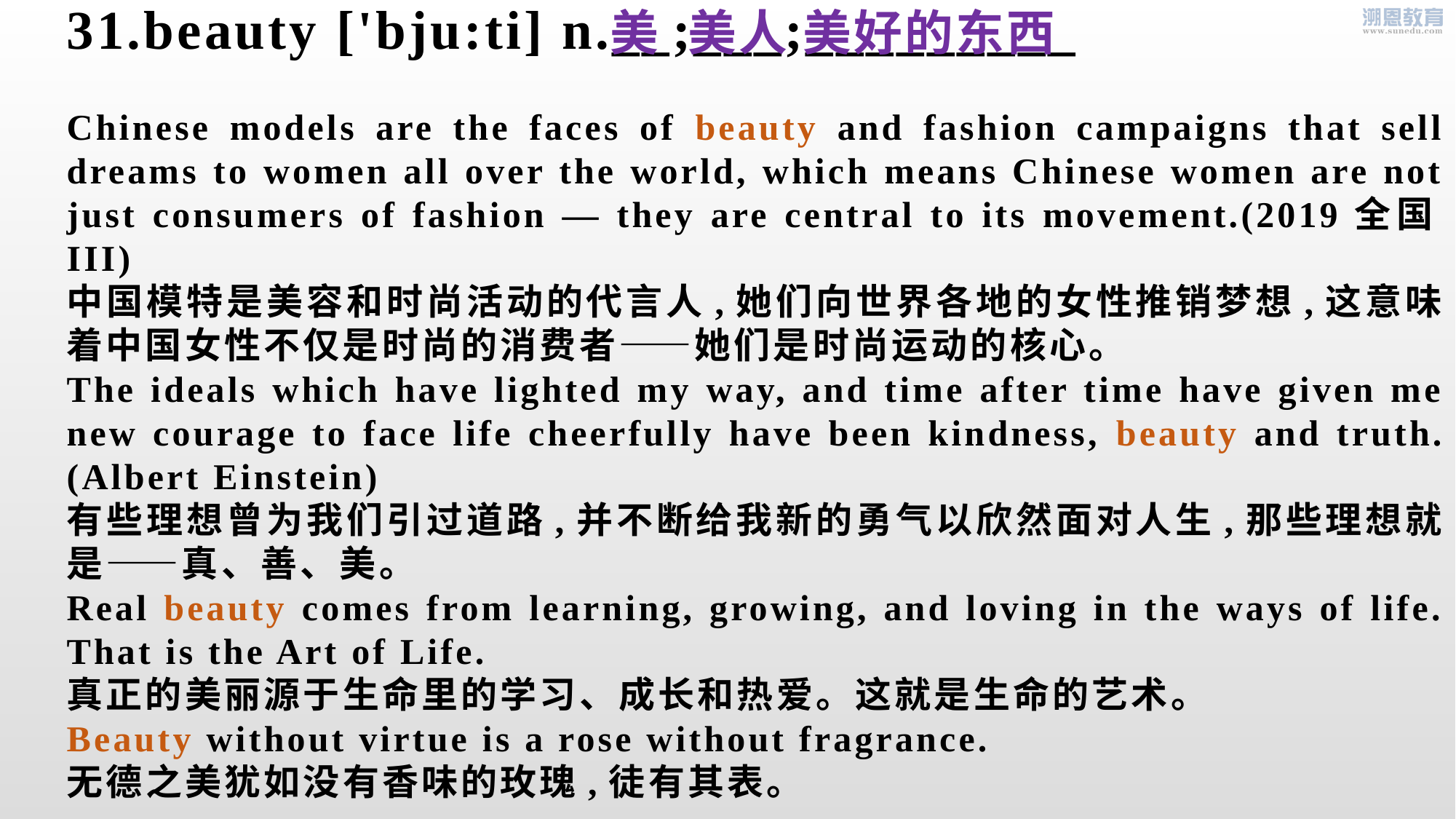

31.beauty ['bju:ti] n.__;___;_________

Chinese models are the faces of beauty and fashion campaigns that sell dreams to women all over the world, which means Chinese women are not just consumers of fashion — they are central to its movement.(2019全国III)
中国模特是美容和时尚活动的代言人,她们向世界各地的女性推销梦想,这意味着中国女性不仅是时尚的消费者——她们是时尚运动的核心。
The ideals which have lighted my way, and time after time have given me new courage to face life cheerfully have been kindness, beauty and truth.(Albert Einstein)
有些理想曾为我们引过道路,并不断给我新的勇气以欣然面对人生,那些理想就是——真、善、美。
Real beauty comes from learning, growing, and loving in the ways of life. That is the Art of Life.
真正的美丽源于生命里的学习、成长和热爱。这就是生命的艺术。
Beauty without virtue is a rose without fragrance.
无德之美犹如没有香味的玫瑰,徒有其表。
美  美人 美好的东西